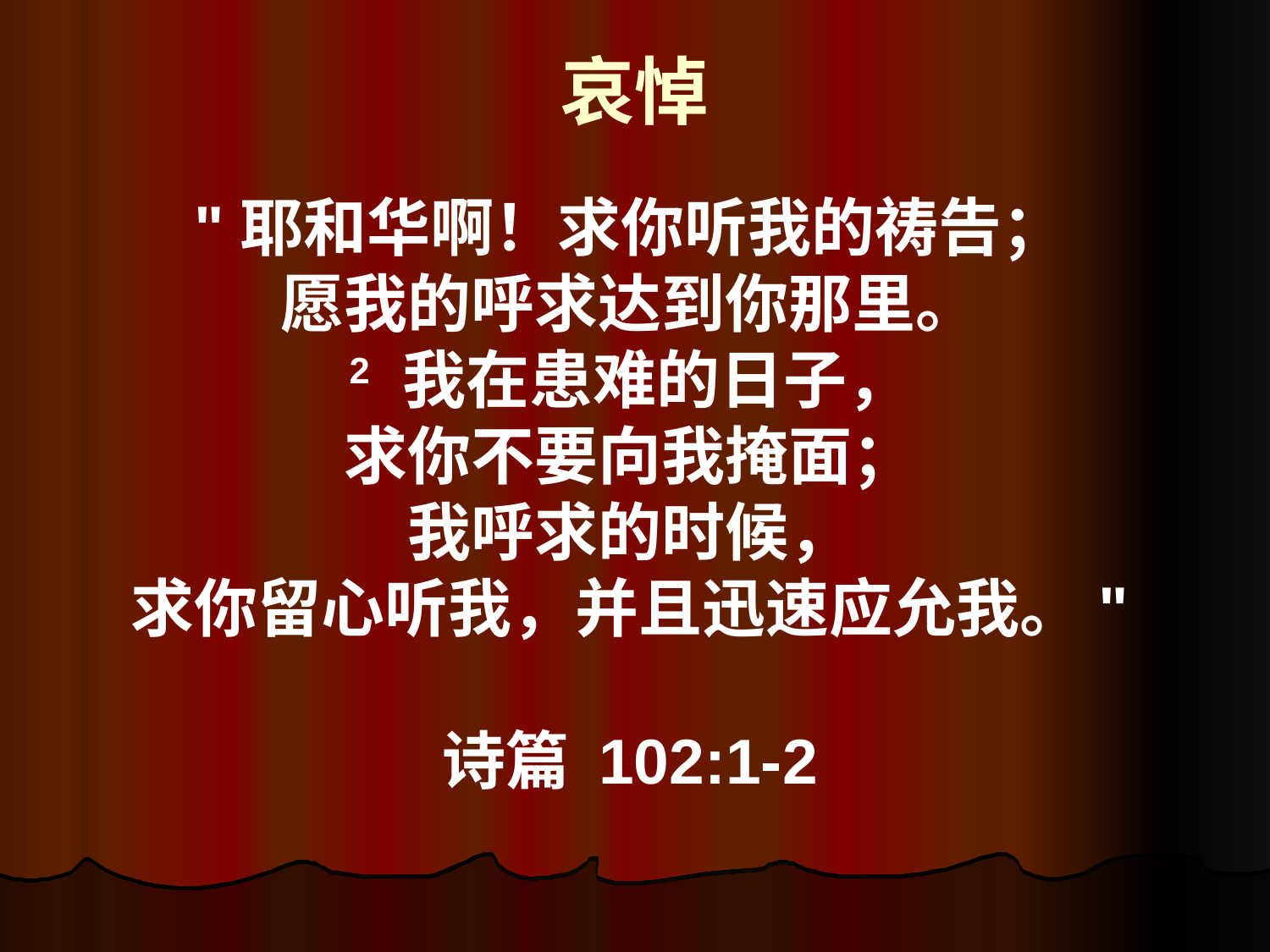

哀悼
"耶和华啊！求你听我的祷告；
愿我的呼求达到你那里。
2 我在患难的日子，
求你不要向我掩面；
我呼求的时候，
求你留心听我，并且迅速应允我。"
诗篇 102:1-2